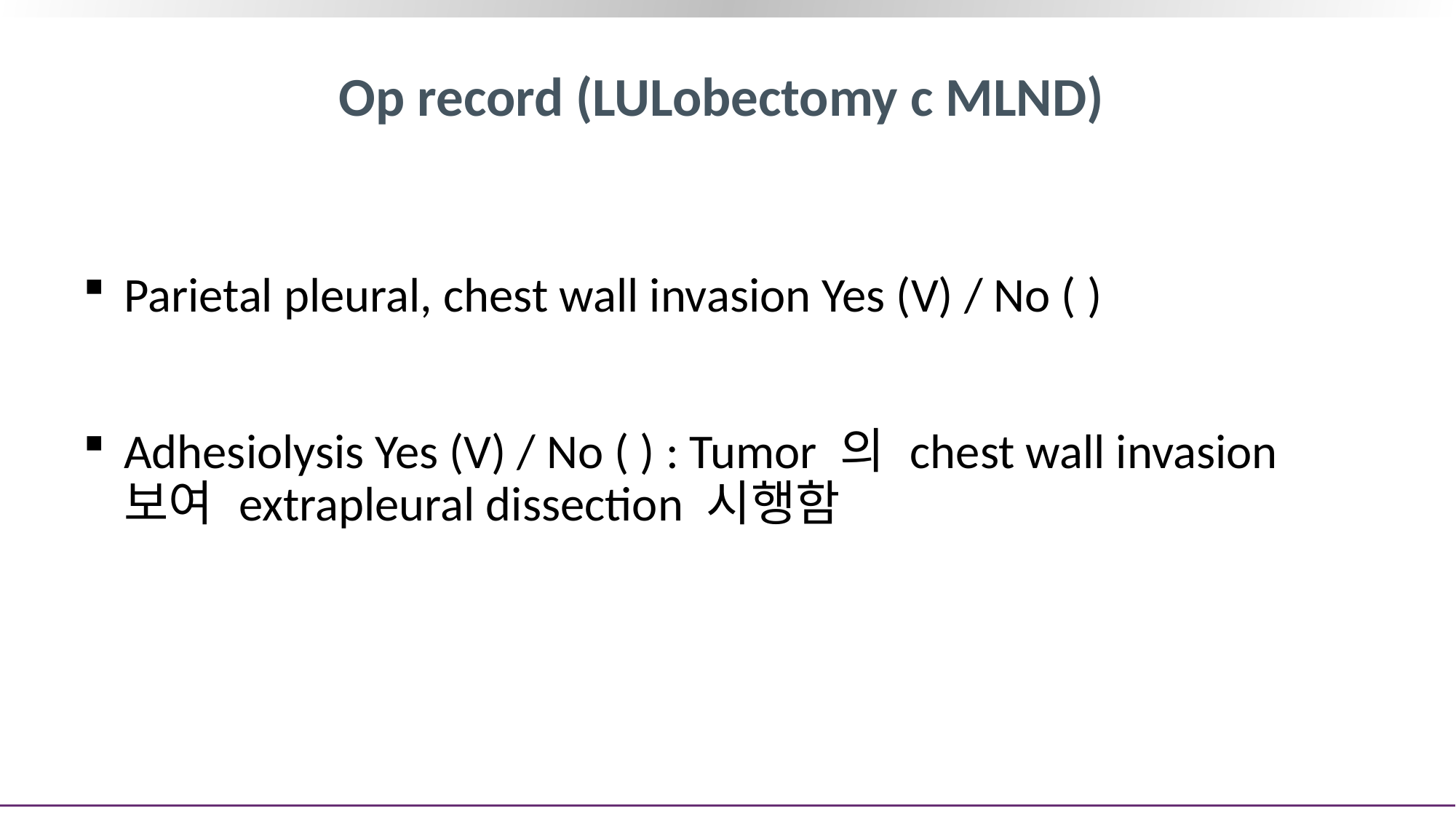

# Op record (LULobectomy c MLND)

Parietal pleural, chest wall invasion Yes (V) / No ( )

Adhesiolysis Yes (V) / No ( ) : Tumor 의 chest wall invasion 보여 extrapleural dissection 시행함